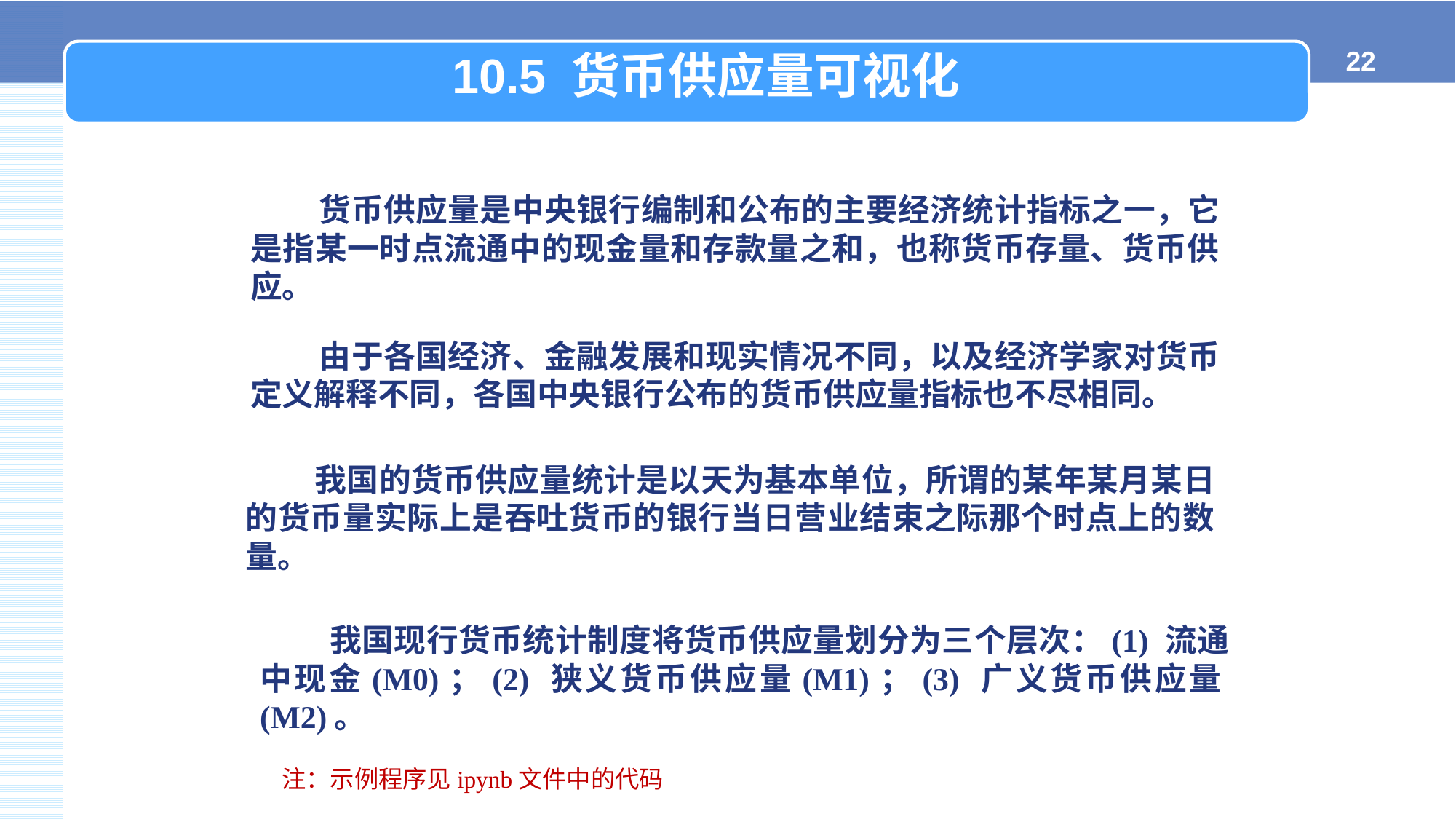

10.5 货币供应量可视化
        货币供应量是中央银行编制和公布的主要经济统计指标之一，它是指某一时点流通中的现金量和存款量之和，也称货币存量、货币供应。
        由于各国经济、金融发展和现实情况不同，以及经济学家对货币定义解释不同，各国中央银行公布的货币供应量指标也不尽相同。
        我国的货币供应量统计是以天为基本单位，所谓的某年某月某日的货币量实际上是吞吐货币的银行当日营业结束之际那个时点上的数量。
        我国现行货币统计制度将货币供应量划分为三个层次：(1) 流通中现金(M0)；(2) 狭义货币供应量(M1)；(3) 广义货币供应量(M2)。
注：示例程序见ipynb文件中的代码